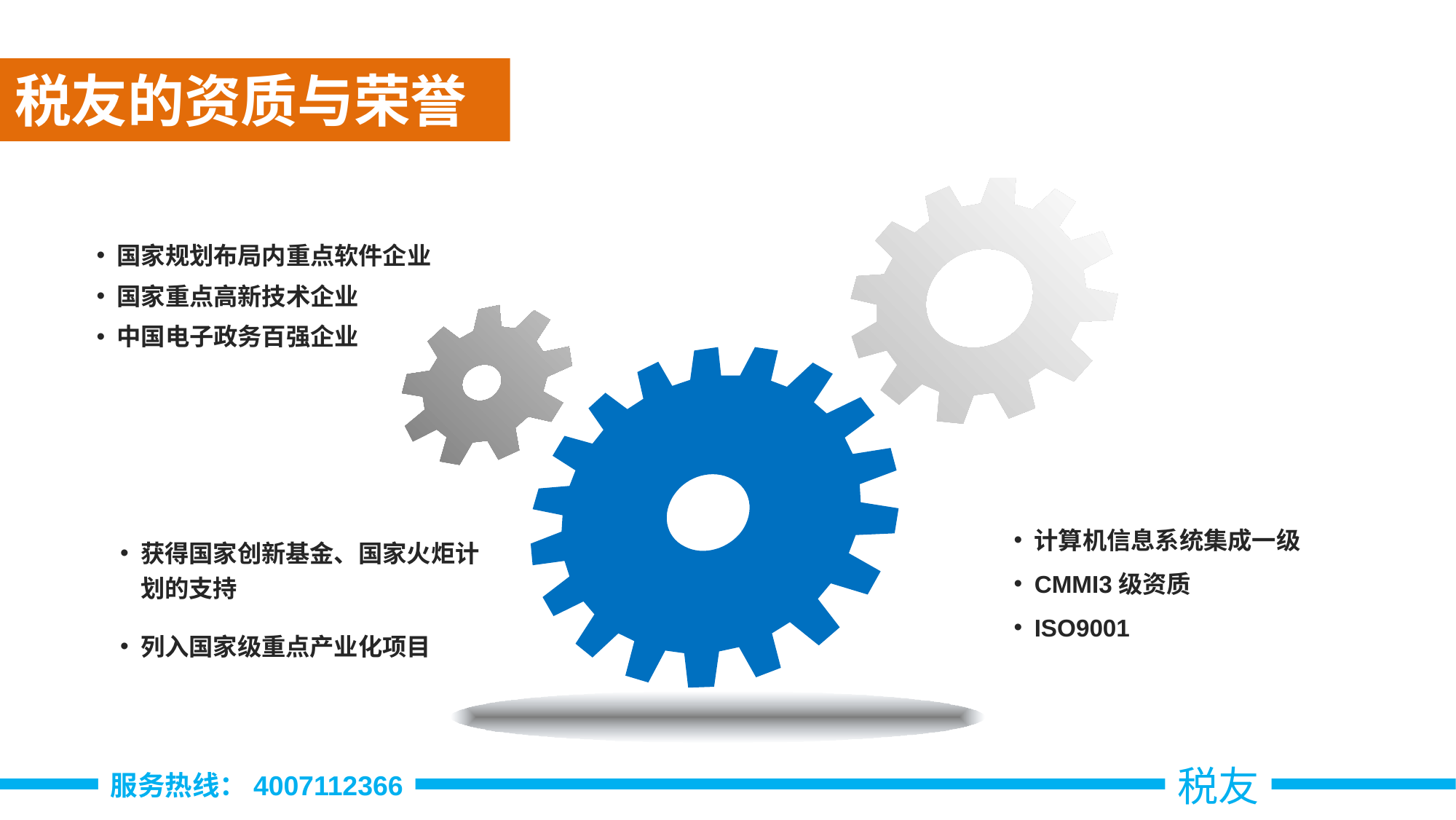

税友的资质与荣誉

国家规划布局内重点软件企业
国家重点高新技术企业
中国电子政务百强企业

计算机信息系统集成一级
CMMI3级资质
ISO9001
获得国家创新基金、国家火炬计划的支持

列入国家级重点产业化项目